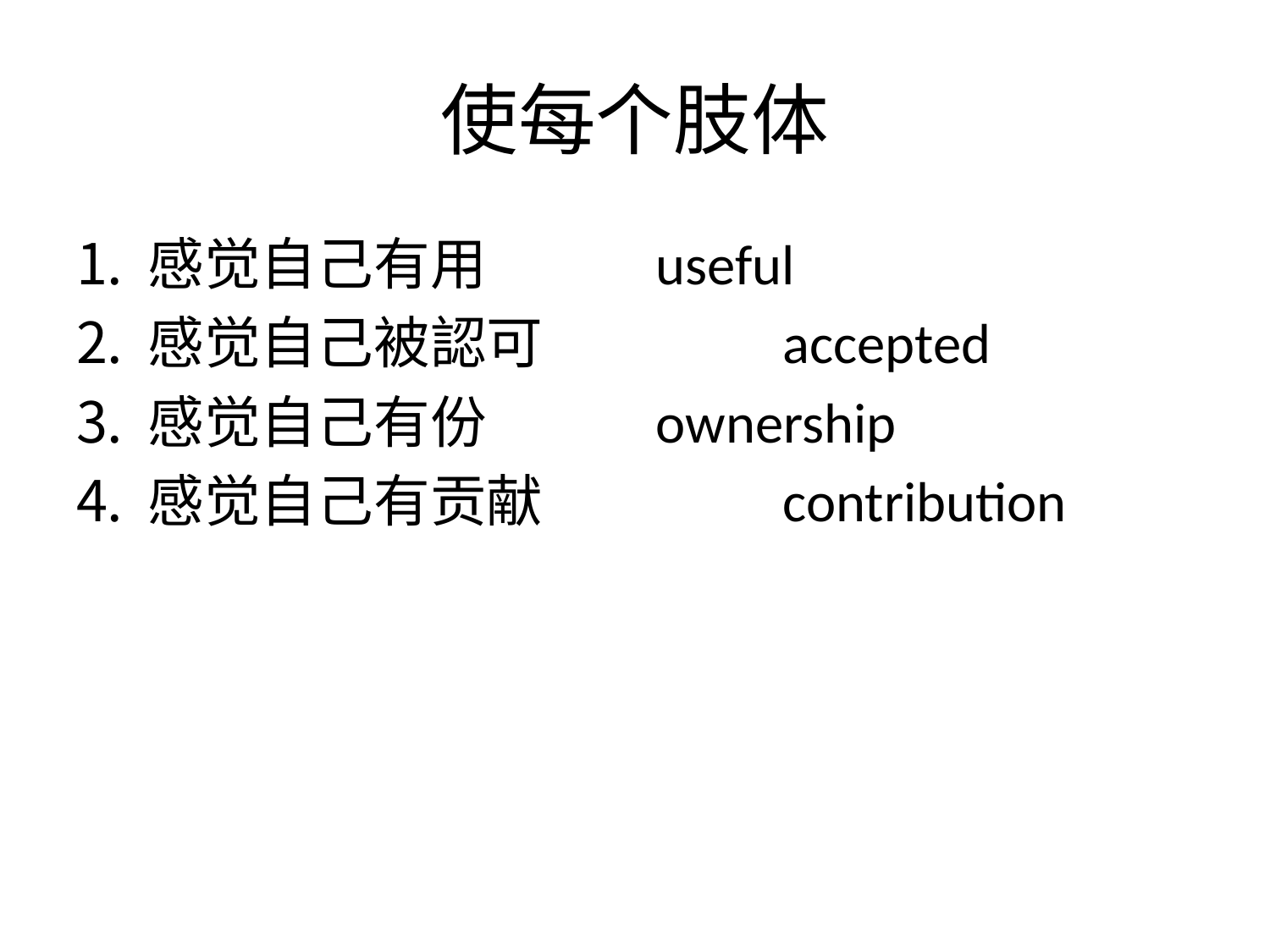

# 使每个肢体
感觉自己有用		useful
感觉自己被認可		accepted
感觉自己有份		ownership
感觉自己有贡献		contribution